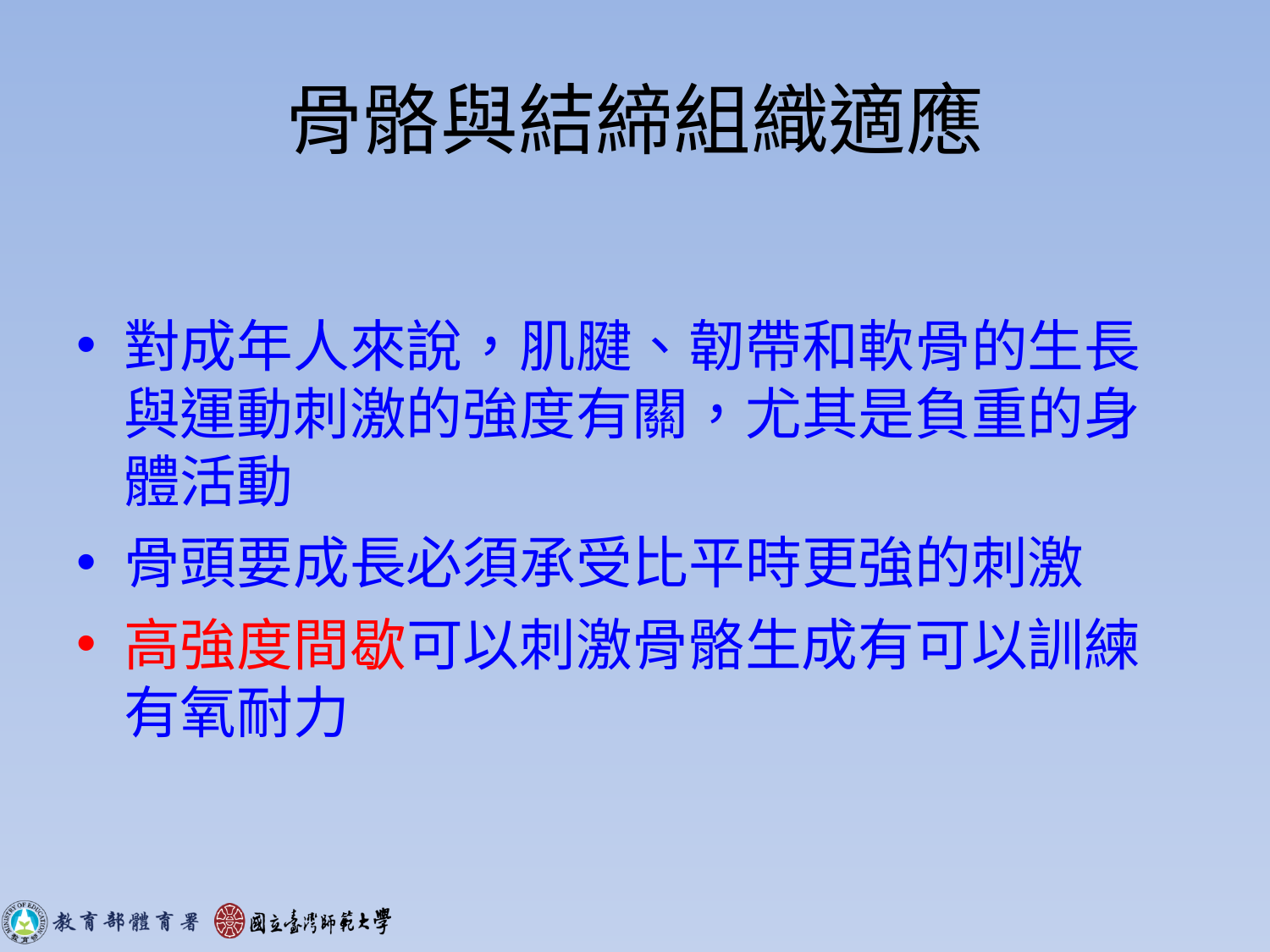

# 骨骼與結締組織適應

對成年人來說，肌腱、韌帶和軟骨的生長與運動刺激的強度有關，尤其是負重的身體活動
骨頭要成長必須承受比平時更強的刺激
高強度間歇可以刺激骨骼生成有可以訓練有氧耐力